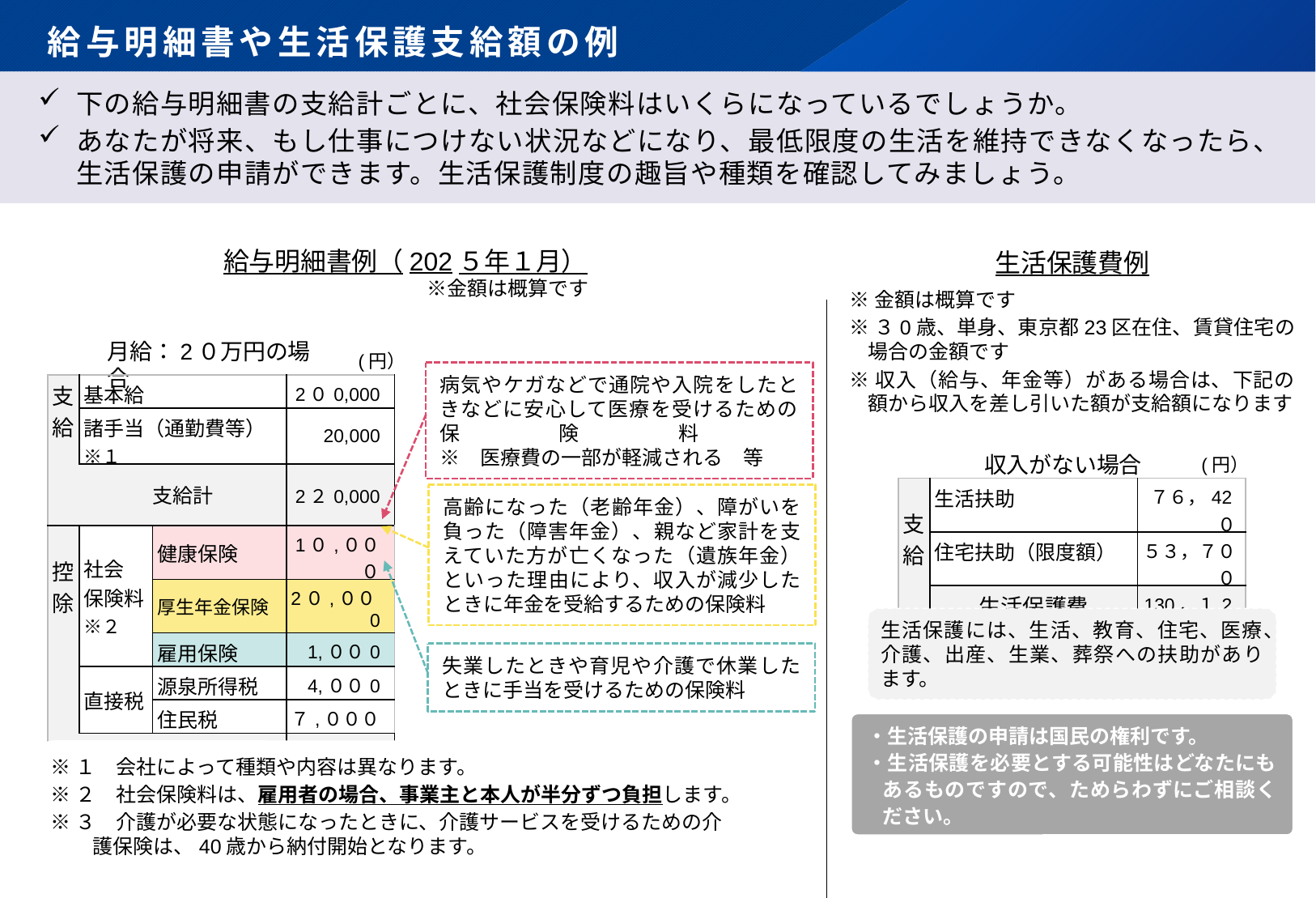

# 給与明細書や生活保護支給額の例
下の給与明細書の支給計ごとに、社会保険料はいくらになっているでしょうか。
あなたが将来、もし仕事につけない状況などになり、最低限度の生活を維持できなくなったら、生活保護の申請ができます。生活保護制度の趣旨や種類を確認してみましょう。
給与明細書例（202５年１月）
　　　　　　　　　　　※金額は概算です
生活保護費例
※金額は概算です
※３0歳、単身、東京都23区在住、賃貸住宅の場合の金額です
※収入（給与、年金等）がある場合は、下記の額から収入を差し引いた額が支給額になります
月給：2０万円の場合
(円）
病気やケガなどで通院や入院をしたときなどに安心して医療を受けるための保険料
※　医療費の一部が軽減される　等
| 支給 | 基本給 |  | 2０0,000 |
| --- | --- | --- | --- |
|  | 諸手当（通勤費等）※１ | 通勤費 | 20,000 |
|  | 支給計 |  | 2２0,000 |
| 控 除 | 社会 保険料 ※２ | 健康保険 | 1０,０００ |
|  |  | 厚生年金保険 | 2０,００0 |
|  |  | 雇用保険 | 1,００0 |
|  | 直接税 | 源泉所得税 | 4,００0 |
|  |  | 住民税 | ７,０００ |
|  | 控除計 |  | ４２,０００ |
| 差引支給額 |  |  | 1７８,０００ |
収入がない場合
(円）
| 支給 | 生活扶助 | ７６，42０ |
| --- | --- | --- |
|  | 住宅扶助（限度額） | ５３，７００ |
|  | 生活保護費 | 130，１2０ |
高齢になった（老齢年金）、障がいを負った（障害年金）、親など家計を支えていた方が亡くなった（遺族年金）といった理由により、収入が減少したときに年金を受給するための保険料
生活保護には、生活、教育、住宅、医療、介護、出産、生業、葬祭への扶助があります。
失業したときや育児や介護で休業したときに手当を受けるための保険料
・生活保護の申請は国民の権利です。
・生活保護を必要とする可能性はどなたにもあるものですので、ためらわずにご相談ください。
※１　会社によって種類や内容は異なります。
※２　社会保険料は、雇用者の場合、事業主と本人が半分ずつ負担します。
※３　介護が必要な状態になったときに、介護サービスを受けるための介護保険は、40歳から納付開始となります。